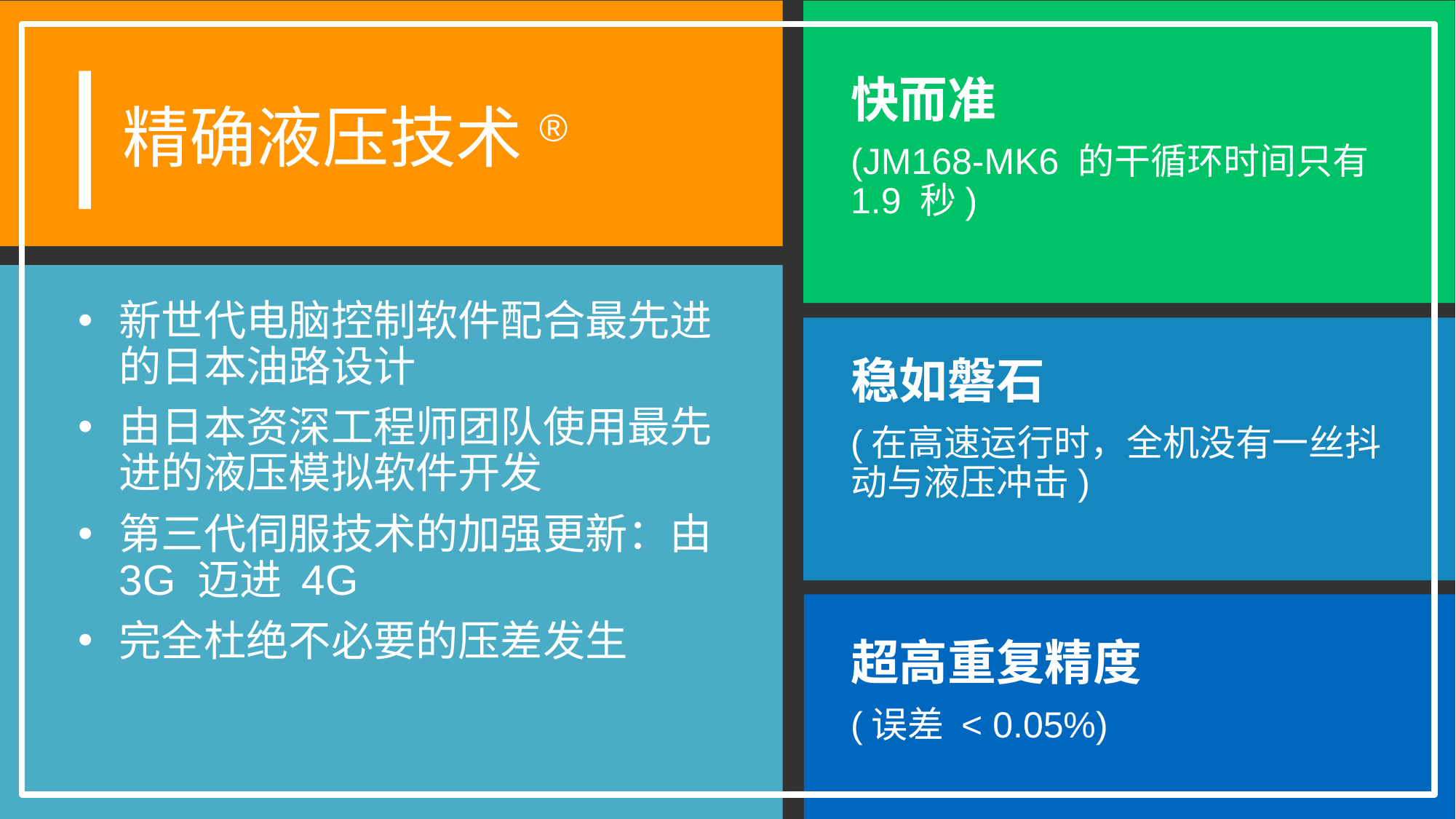

快而准
(JM168-MK6 的干循环时间只有 1.9 秒)
# 精确液压技术®
新世代电脑控制软件配合最先进的日本油路设计
由日本资深工程师团队使用最先进的液压模拟软件开发
第三代伺服技术的加强更新：由 3G 迈进 4G
完全杜绝不必要的压差发生
稳如磐石
(在高速运行时，全机没有一丝抖动与液压冲击)
超高重复精度
(误差 < 0.05%)